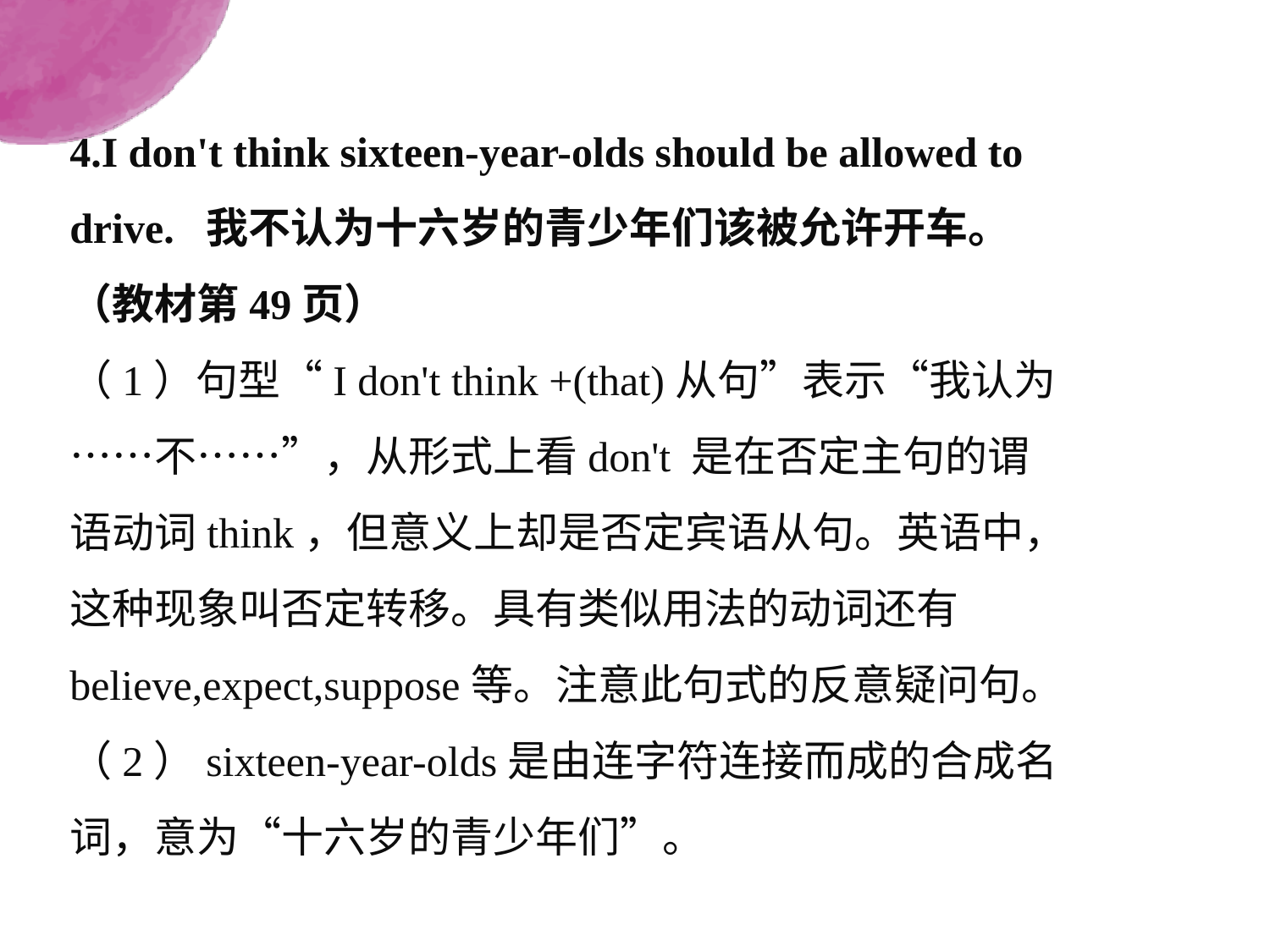

4.I don't think sixteen-year-olds should be allowed to drive.  我不认为十六岁的青少年们该被允许开车。（教材第49页）
（1）句型“I don't think +(that)从句”表示“我认为……不……”，从形式上看don't 是在否定主句的谓语动词think，但意义上却是否定宾语从句。英语中，这种现象叫否定转移。具有类似用法的动词还有believe,expect,suppose等。注意此句式的反意疑问句。
（2）sixteen-year-olds是由连字符连接而成的合成名词，意为“十六岁的青少年们”。